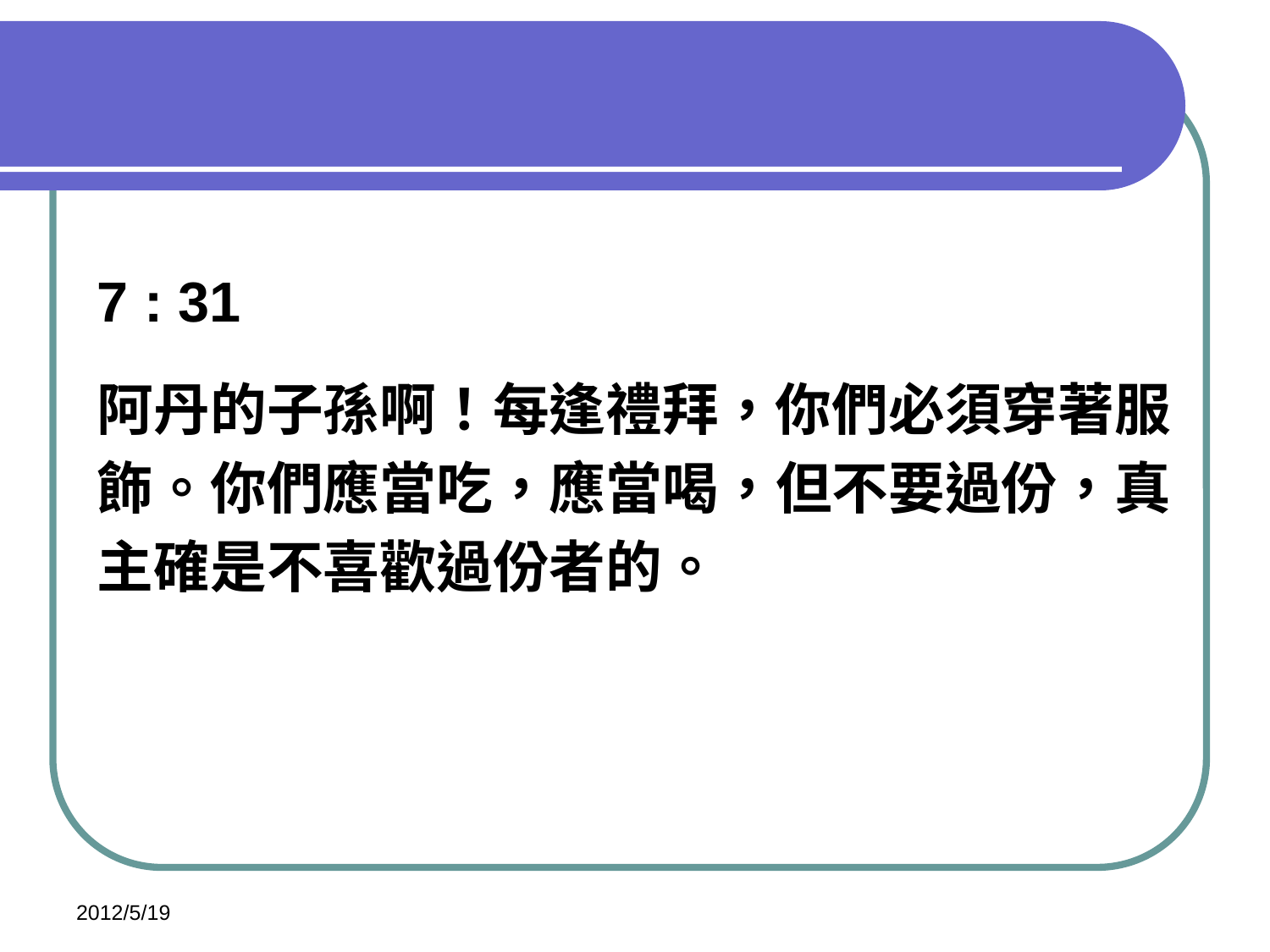

#

7 : 31

阿丹的子孫啊！每逢禮拜，你們必須穿著服
飾。你們應當吃，應當喝，但不要過份，真
主確是不喜歡過份者的。
2012/5/19